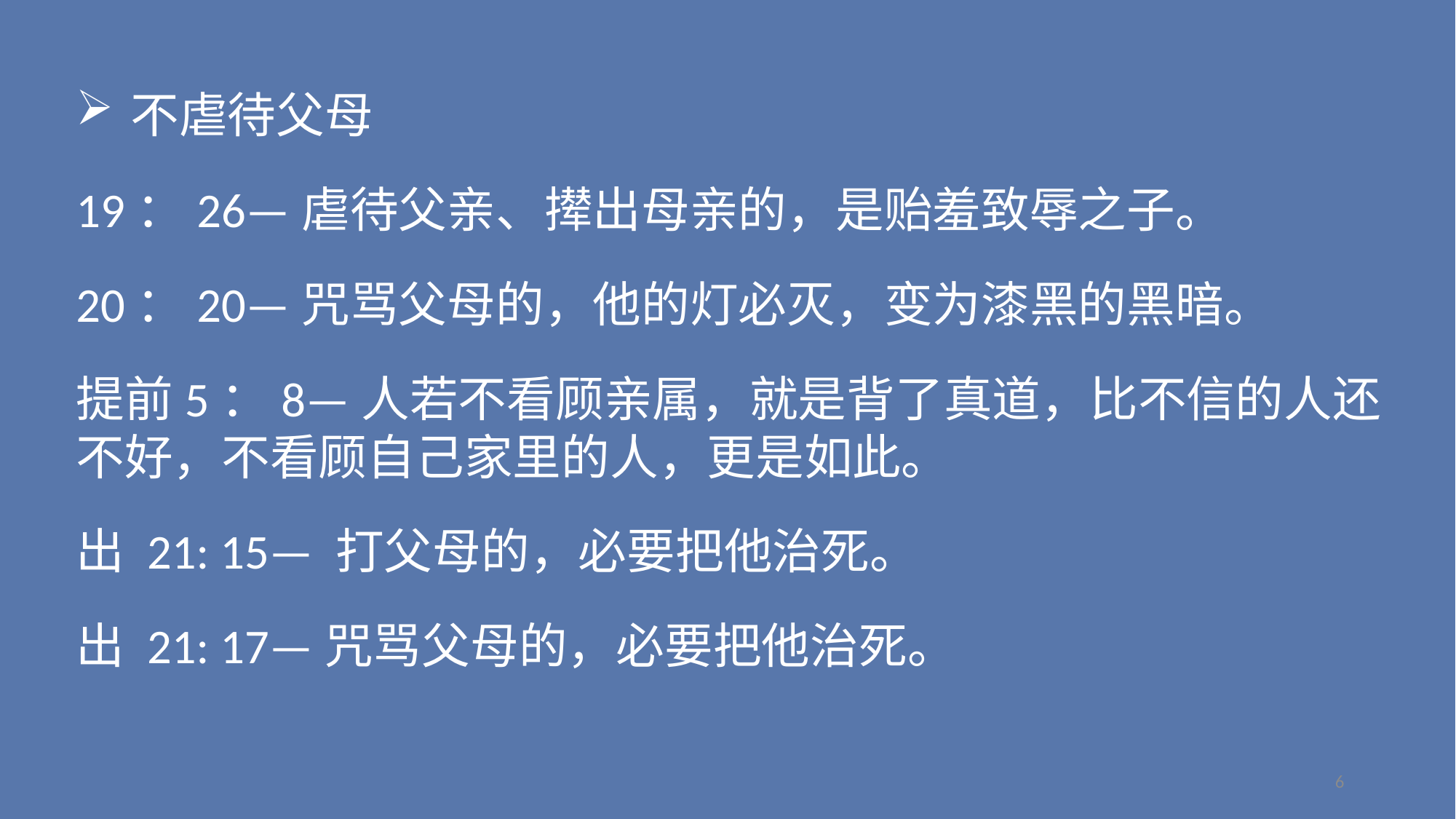

不虐待父母
19：26—虐待父亲、撵出母亲的，是贻羞致辱之子。
20：20—咒骂父母的，他的灯必灭，变为漆黑的黑暗。
提前5：8—人若不看顾亲属，就是背了真道，比不信的人还不好，不看顾自己家里的人，更是如此。
出 21: 15— 打父母的，必要把他治死。
出 21: 17—咒骂父母的，必要把他治死。

6